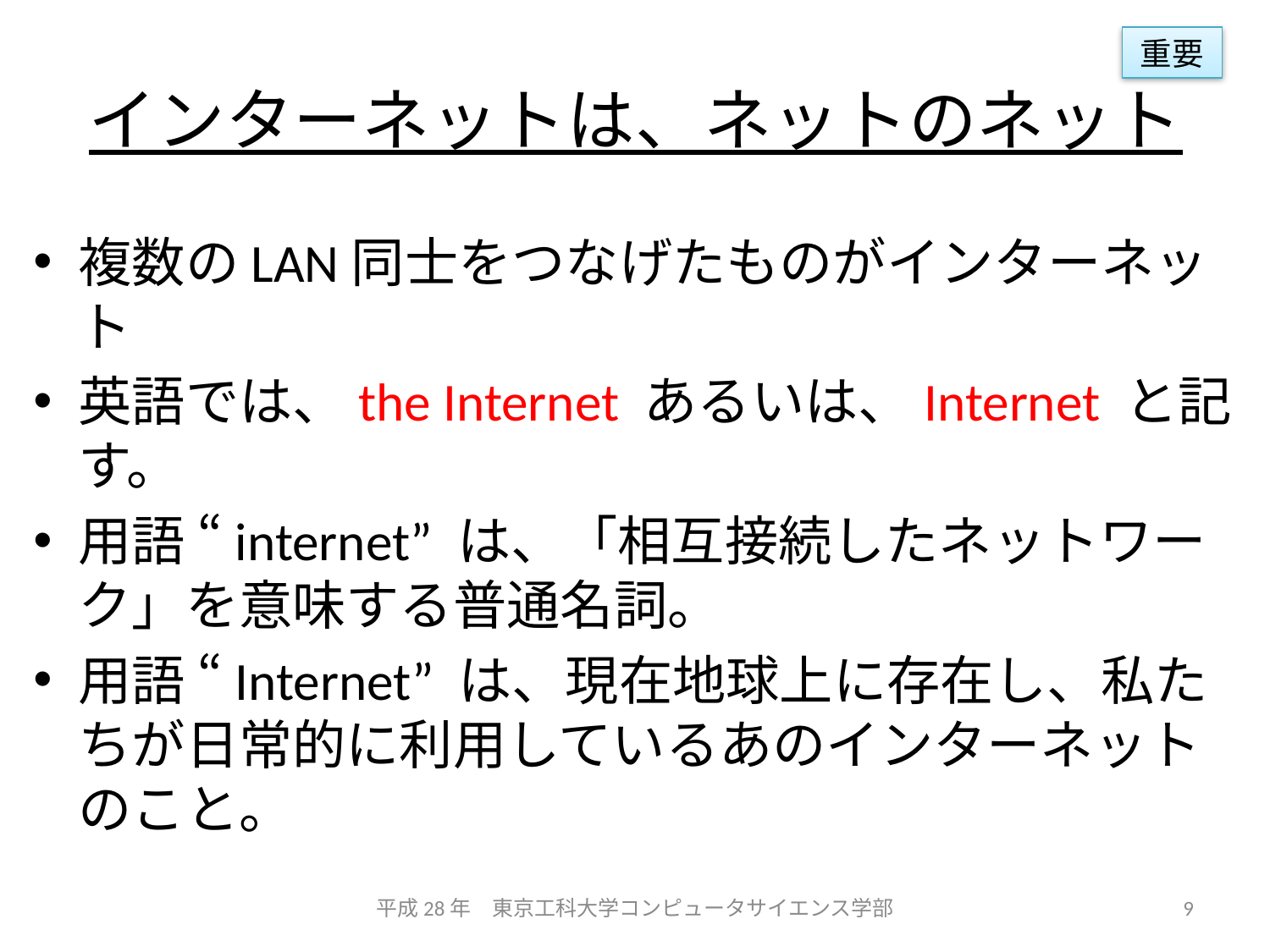

重要
# インターネットは、ネットのネット
複数のLAN同士をつなげたものがインターネット
英語では、the Internet あるいは、Internet と記す。
用語 “internet” は、「相互接続したネットワーク」を意味する普通名詞。
用語 “Internet” は、現在地球上に存在し、私たちが日常的に利用しているあのインターネットのこと。
平成28年　東京工科大学コンピュータサイエンス学部
9